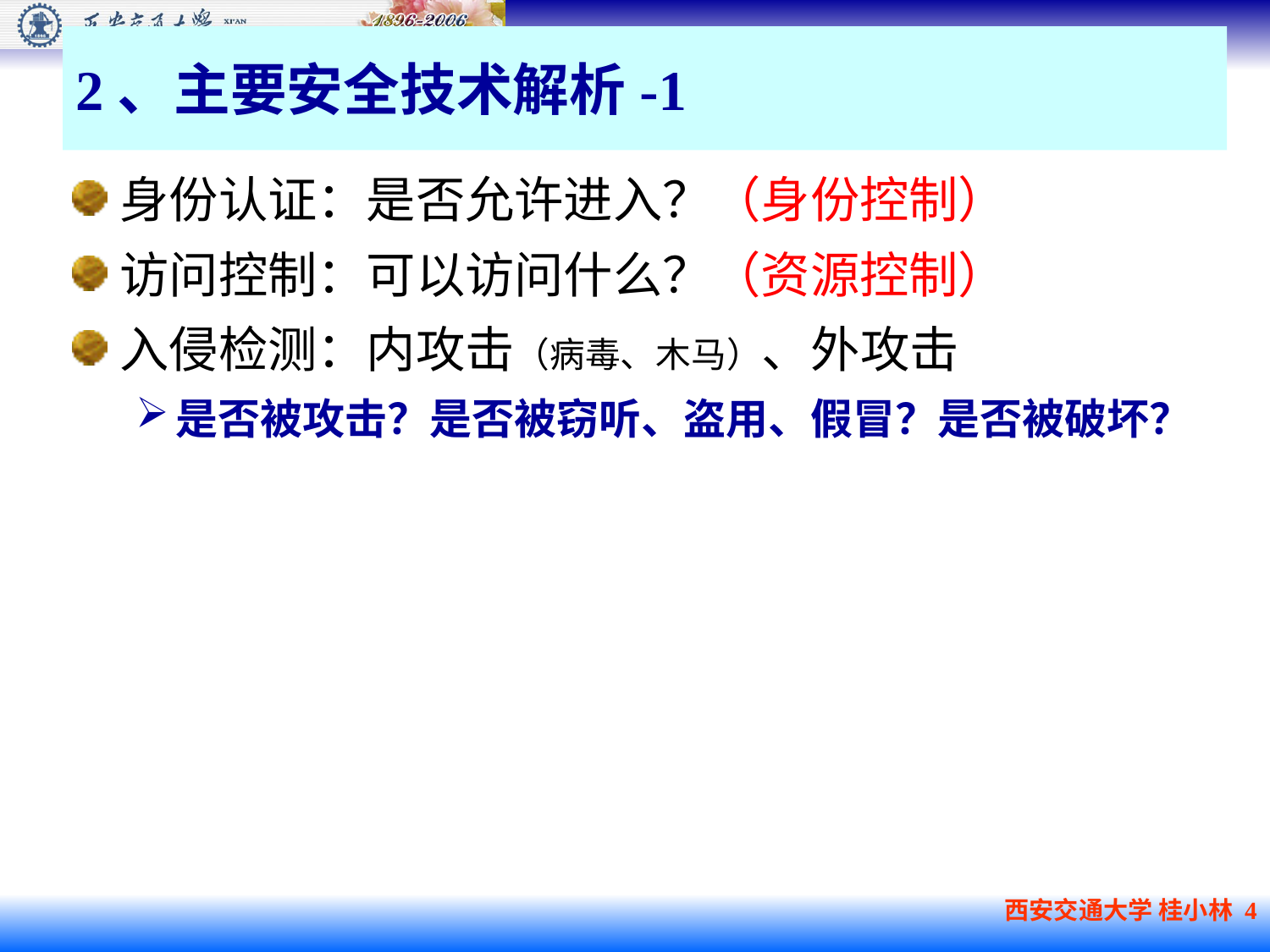

# 2、主要安全技术解析-1
身份认证：是否允许进入？（身份控制）
访问控制：可以访问什么？（资源控制）
入侵检测：内攻击（病毒、木马）、外攻击
是否被攻击？是否被窃听、盗用、假冒？是否被破坏？
西安交通大学 桂小林 4